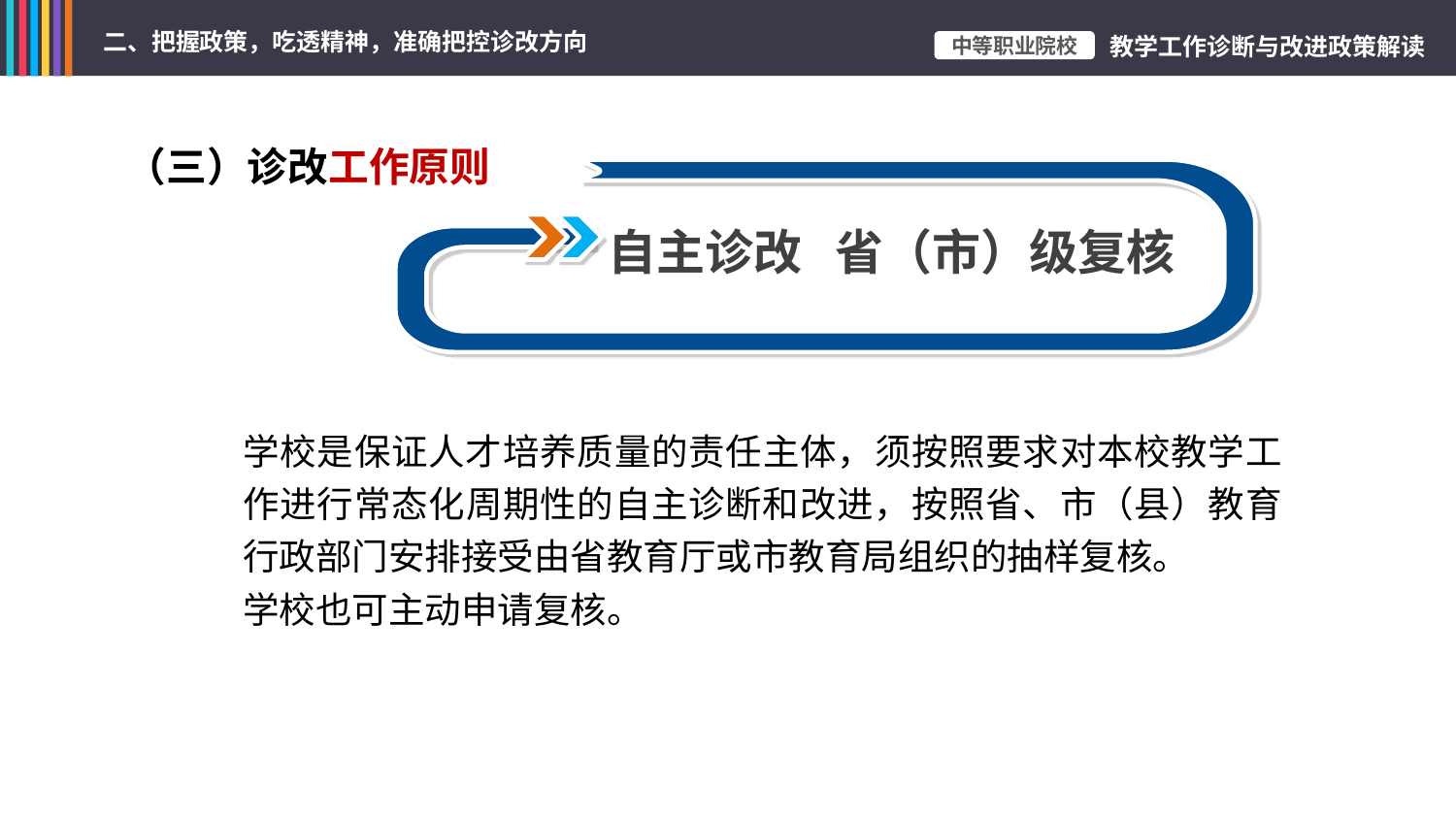

（三）诊改工作原则

自主诊改   省（市）级复核
学校是保证人才培养质量的责任主体，须按照要求对本校教学工作进行常态化周期性的自主诊断和改进，按照省、市（县）教育行政部门安排接受由省教育厅或市教育局组织的抽样复核。
学校也可主动申请复核。